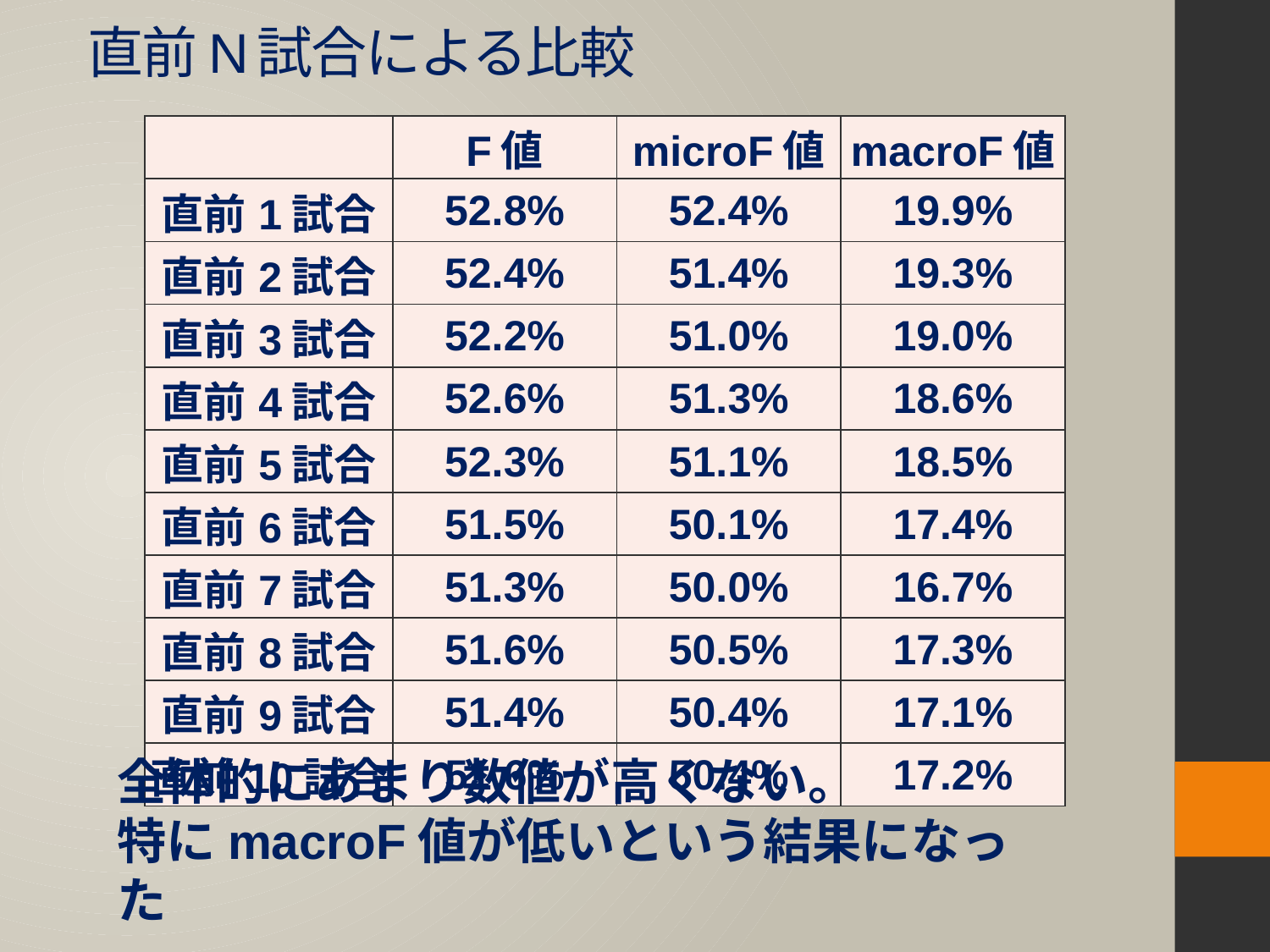

直前N試合による比較
|  | F値 | microF値 | macroF値 |
| --- | --- | --- | --- |
| 直前1試合 | 52.8% | 52.4% | 19.9% |
| 直前2試合 | 52.4% | 51.4% | 19.3% |
| 直前3試合 | 52.2% | 51.0% | 19.0% |
| 直前4試合 | 52.6% | 51.3% | 18.6% |
| 直前5試合 | 52.3% | 51.1% | 18.5% |
| 直前6試合 | 51.5% | 50.1% | 17.4% |
| 直前7試合 | 51.3% | 50.0% | 16.7% |
| 直前8試合 | 51.6% | 50.5% | 17.3% |
| 直前9試合 | 51.4% | 50.4% | 17.1% |
| 直前10試合 | 51.6% | 50.4% | 17.2% |
全体的にあまり数値が高くない。
特にmacroF値が低いという結果になった